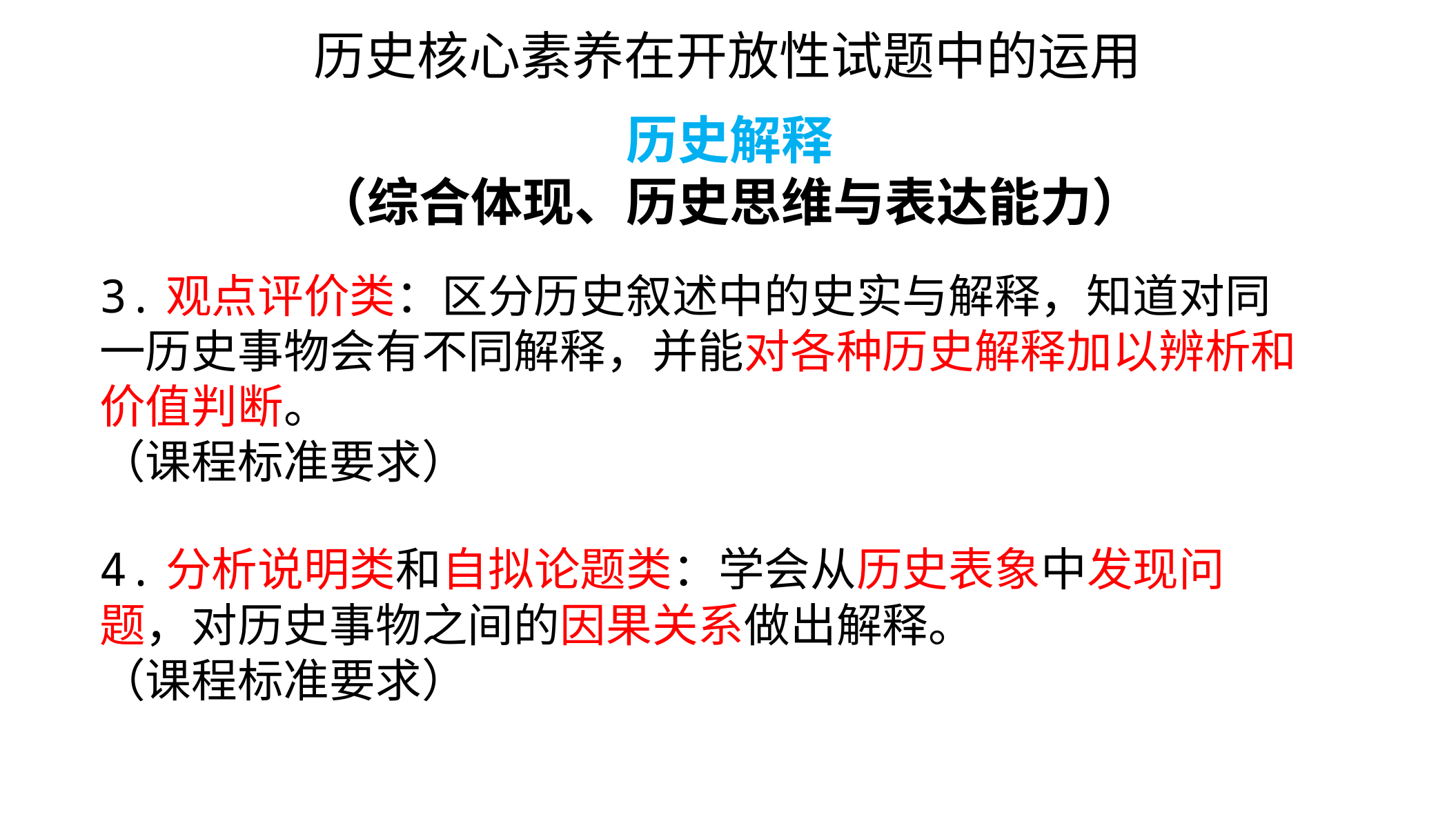

历史核心素养在开放性试题中的运用
历史解释
（综合体现、历史思维与表达能力）
3.观点评价类：区分历史叙述中的史实与解释，知道对同一历史事物会有不同解释，并能对各种历史解释加以辨析和价值判断。
（课程标准要求）
4.分析说明类和自拟论题类：学会从历史表象中发现问题，对历史事物之间的因果关系做出解释。
（课程标准要求）